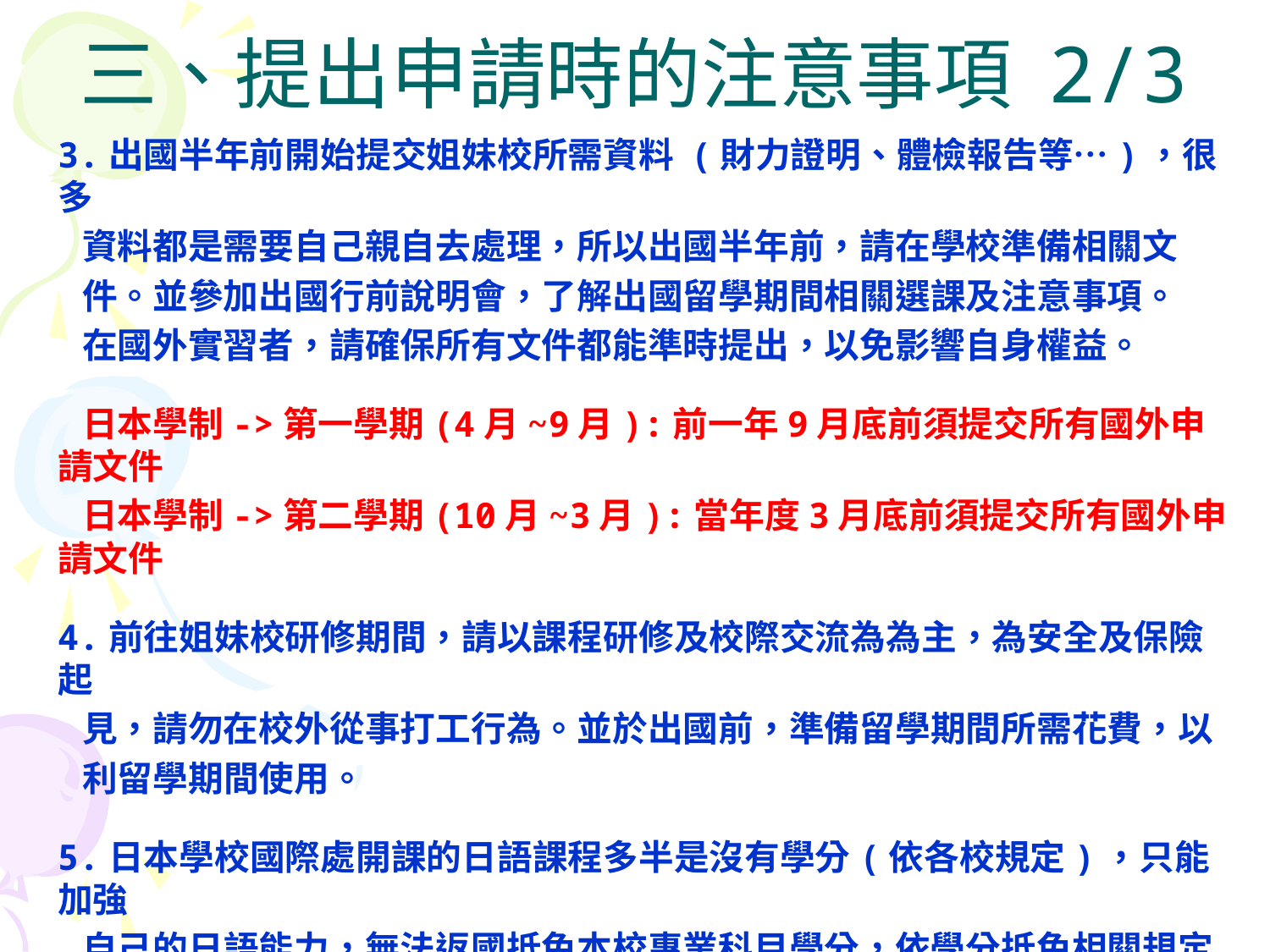

# 三、提出申請時的注意事項 2/3
3.出國半年前開始提交姐妹校所需資料 (財力證明、體檢報告等…)，很多
  資料都是需要自己親自去處理，所以出國半年前，請在學校準備相關文
  件。並參加出國行前說明會，了解出國留學期間相關選課及注意事項。
  在國外實習者，請確保所有文件都能準時提出，以免影響自身權益。

  日本學制->第一學期(4月~9月):前一年9月底前須提交所有國外申請文件
  日本學制->第二學期(10月~3月):當年度3月底前須提交所有國外申請文件

4.前往姐妹校研修期間，請以課程研修及校際交流為為主，為安全及保險起
  見，請勿在校外從事打工行為。並於出國前，準備留學期間所需花費，以
  利留學期間使用。

5.日本學校國際處開課的日語課程多半是沒有學分(依各校規定)，只能加強
  自己的日語能力，無法返國抵免本校專業科目學分，依學分抵免相關規定
  ，請同學研習正規的[學部]課程或是[大學院]課程。也請於提出交換留學
  申請前，評估自身語言能力是否可以應付全日語上課? 以免造成延畢~